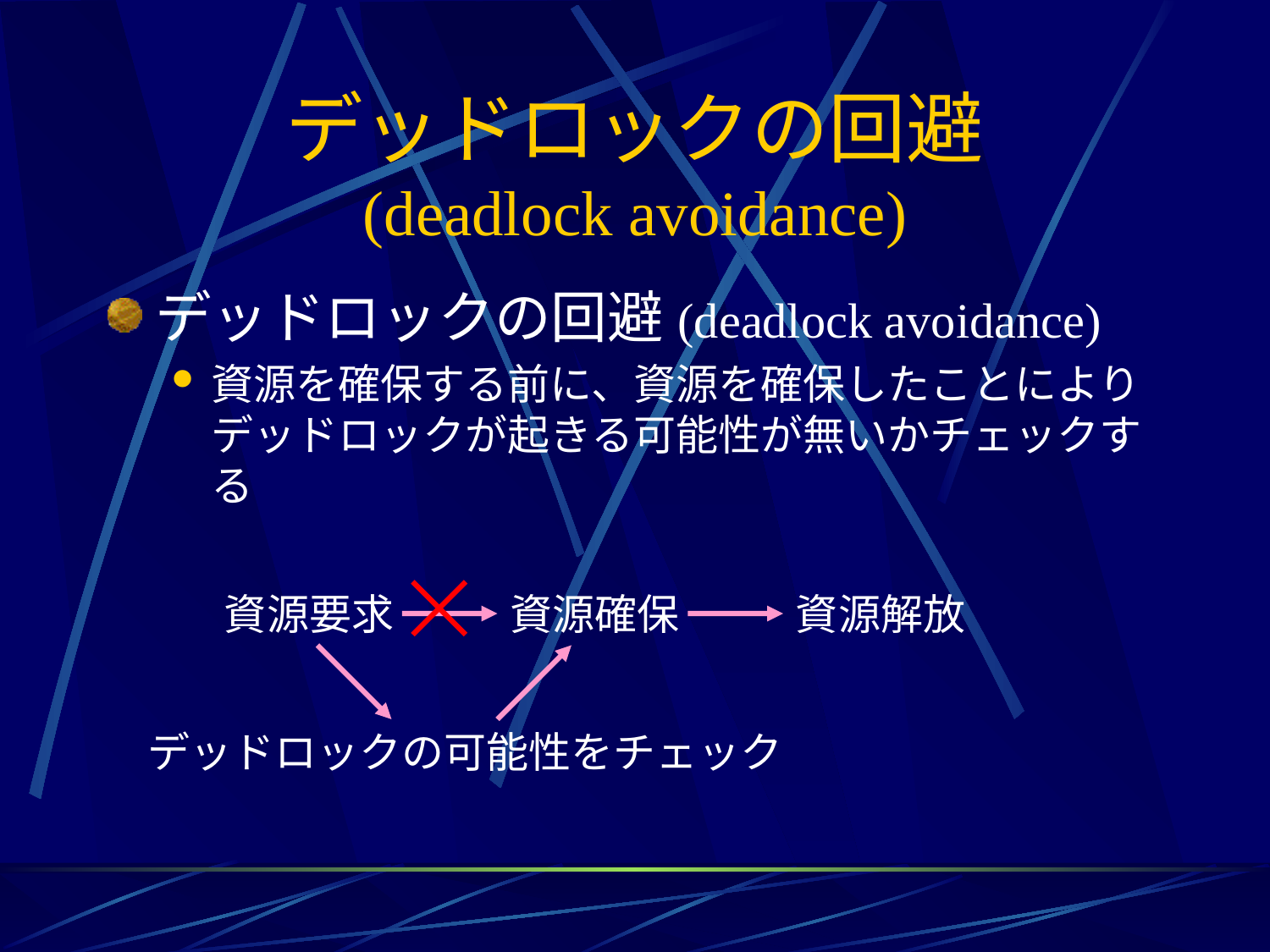

# デッドロックの回避 (deadlock avoidance)
デッドロックの回避(deadlock avoidance)
資源を確保する前に、資源を確保したことによりデッドロックが起きる可能性が無いかチェックする
資源要求
資源確保

資源解放

デッドロックの可能性をチェック